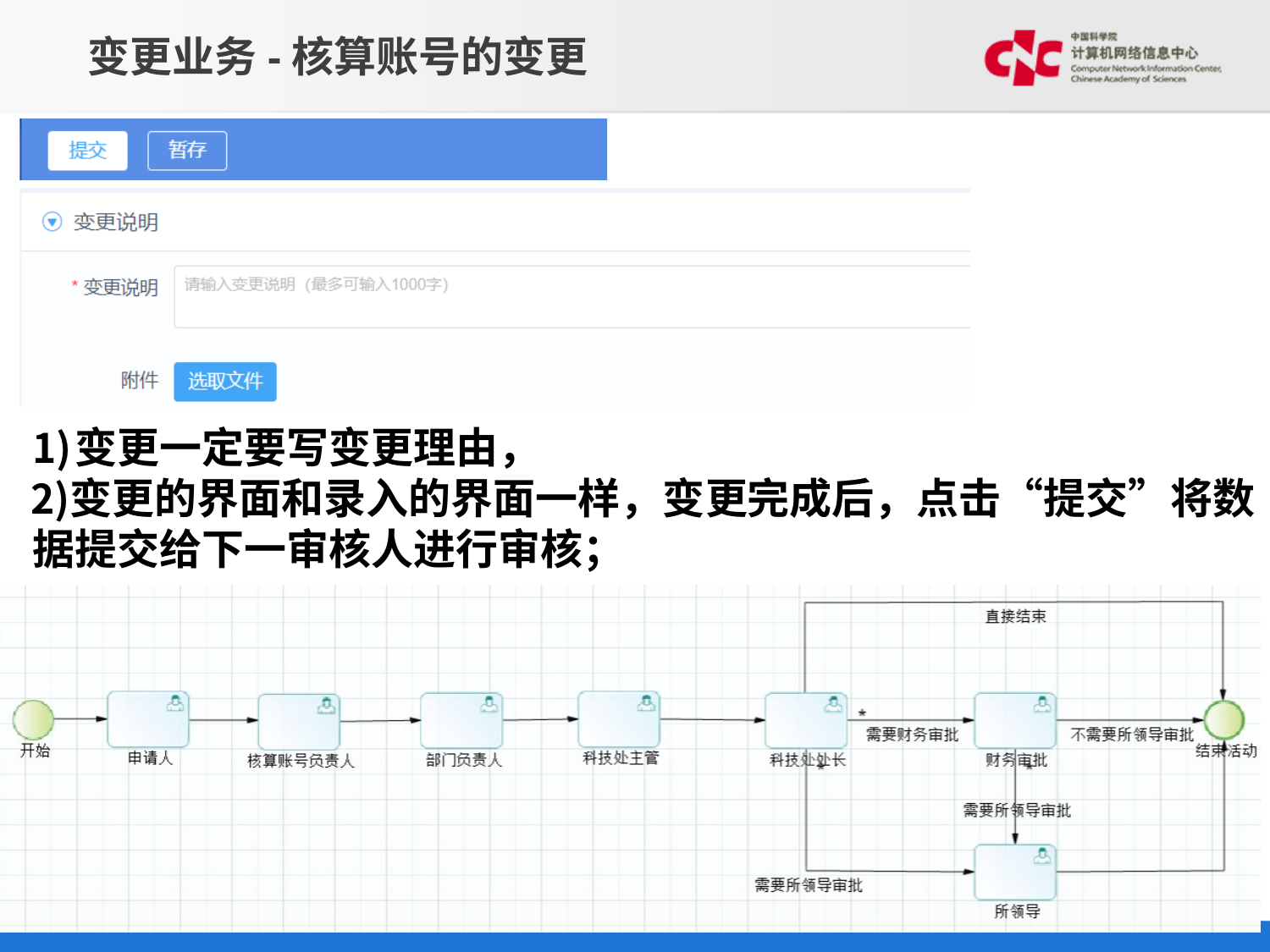

变更业务-核算账号的变更

变更一定要写变更理由，
变更的界面和录入的界面一样，变更完成后，点击“提交”将数 据提交给下一审核人进行审核；